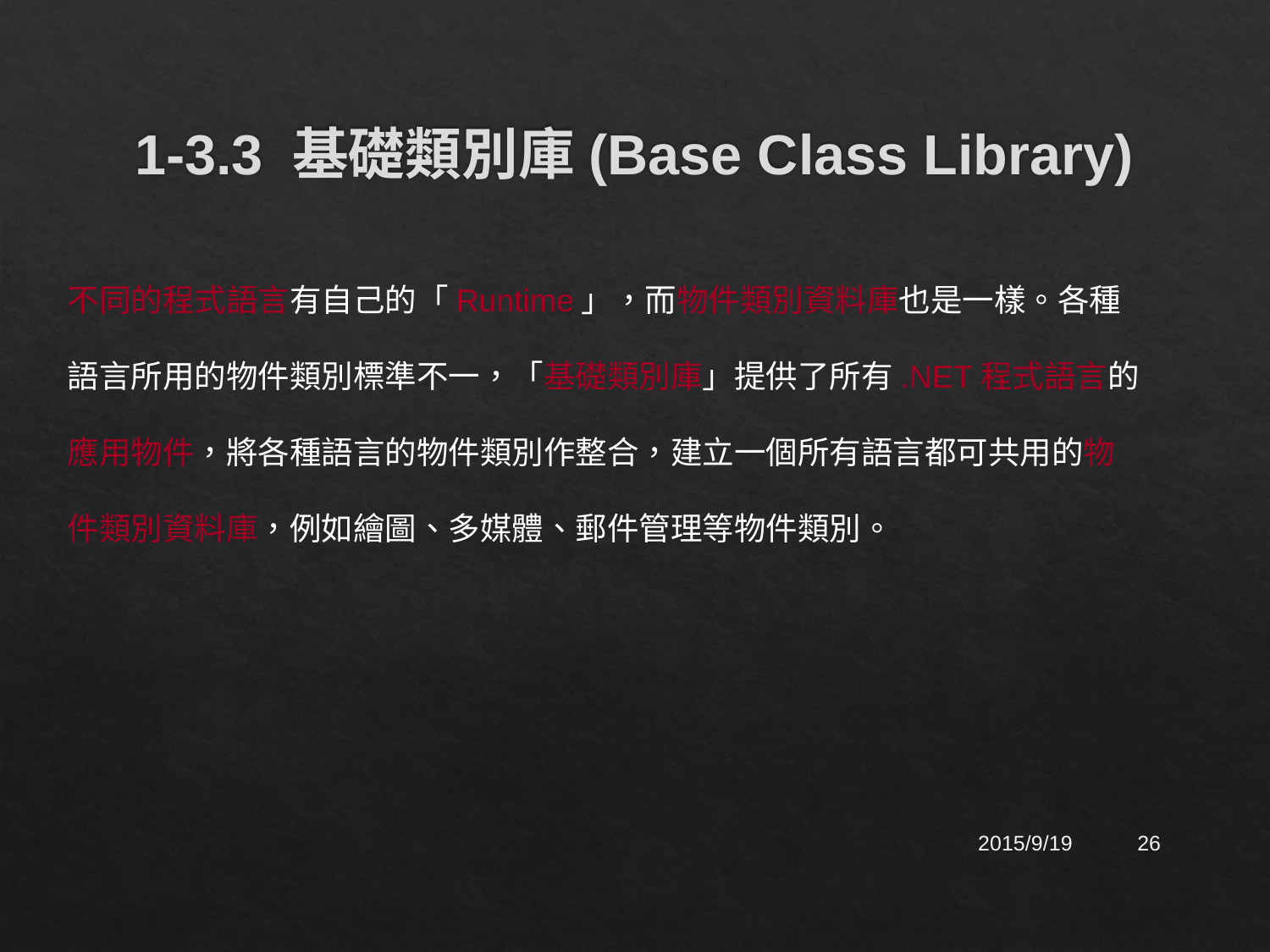

# 1-3.3 基礎類別庫(Base Class Library)
不同的程式語言有自己的「Runtime」，而物件類別資料庫也是一樣。各種語言所用的物件類別標準不一，「基礎類別庫」提供了所有.NET程式語言的應用物件，將各種語言的物件類別作整合，建立一個所有語言都可共用的物件類別資料庫，例如繪圖、多媒體、郵件管理等物件類別。
2015/9/19
26